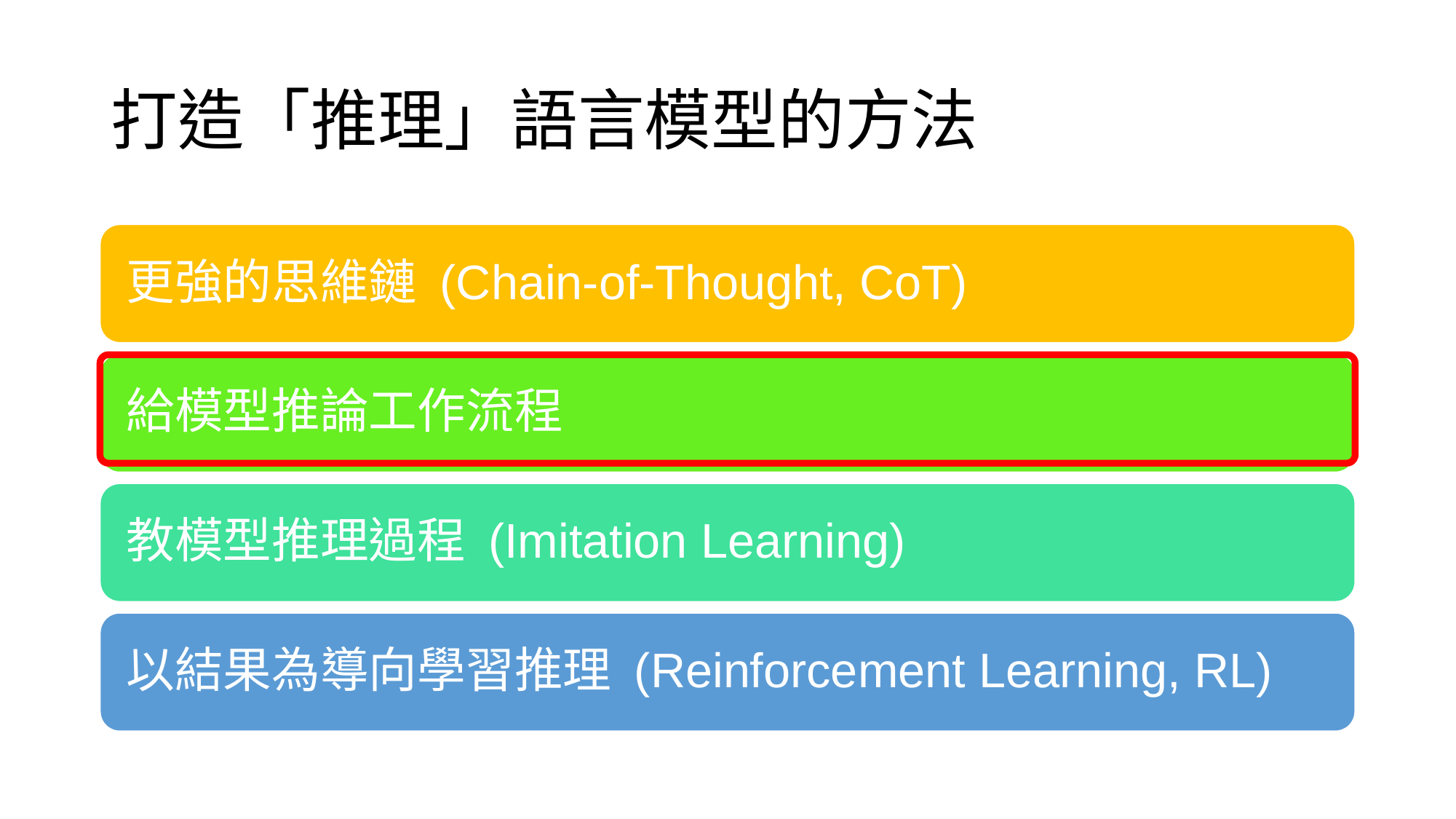

# 打造「推理」語言模型的方法
更強的思維鏈 (Chain-of-Thought, CoT)
給模型推論工作流程
教模型推理過程 (Imitation Learning)
以結果為導向學習推理 (Reinforcement Learning, RL)